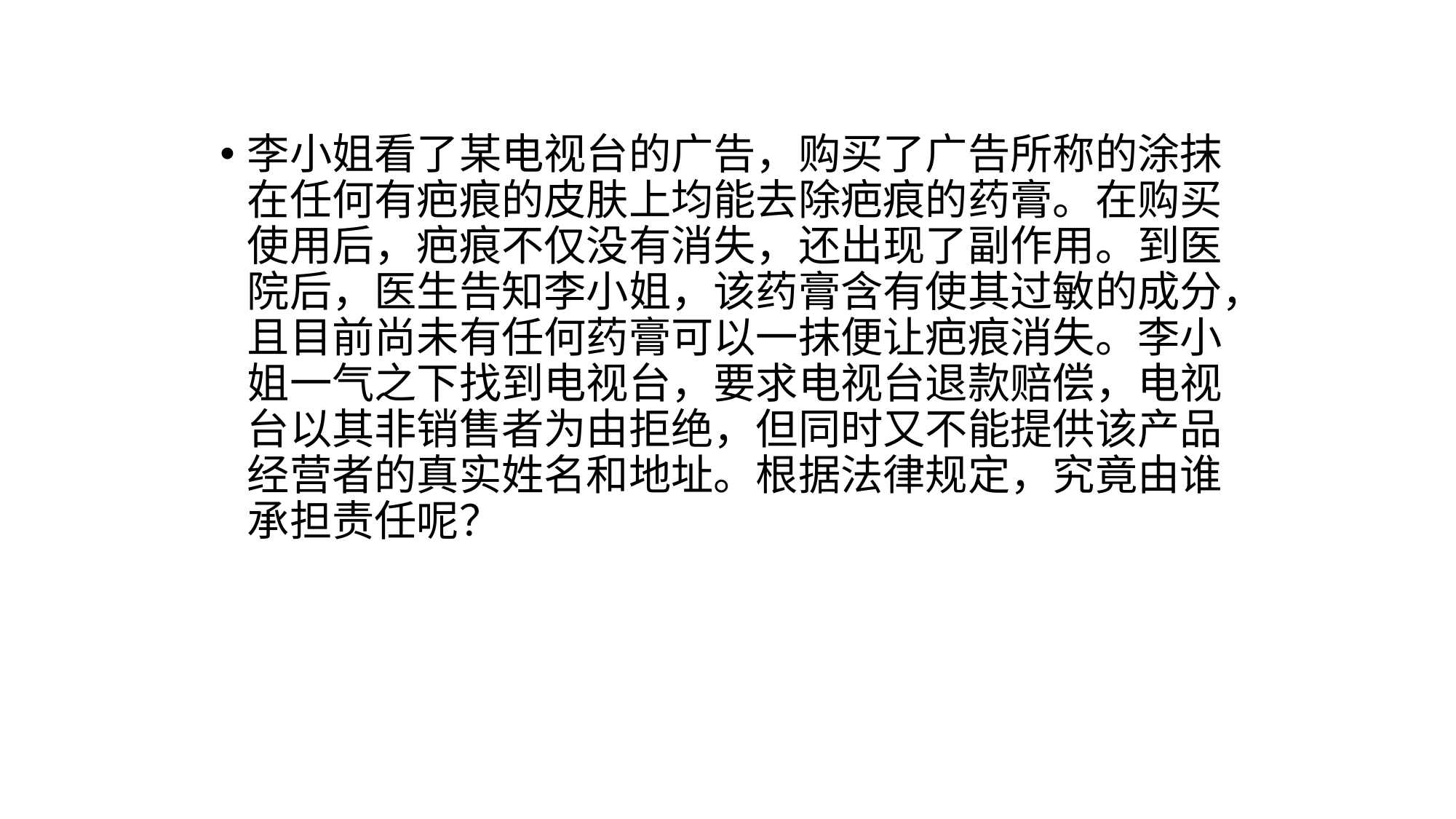

李小姐看了某电视台的广告，购买了广告所称的涂抹在任何有疤痕的皮肤上均能去除疤痕的药膏。在购买使用后，疤痕不仅没有消失，还出现了副作用。到医院后，医生告知李小姐，该药膏含有使其过敏的成分，且目前尚未有任何药膏可以一抹便让疤痕消失。李小姐一气之下找到电视台，要求电视台退款赔偿，电视台以其非销售者为由拒绝，但同时又不能提供该产品经营者的真实姓名和地址。根据法律规定，究竟由谁承担责任呢？